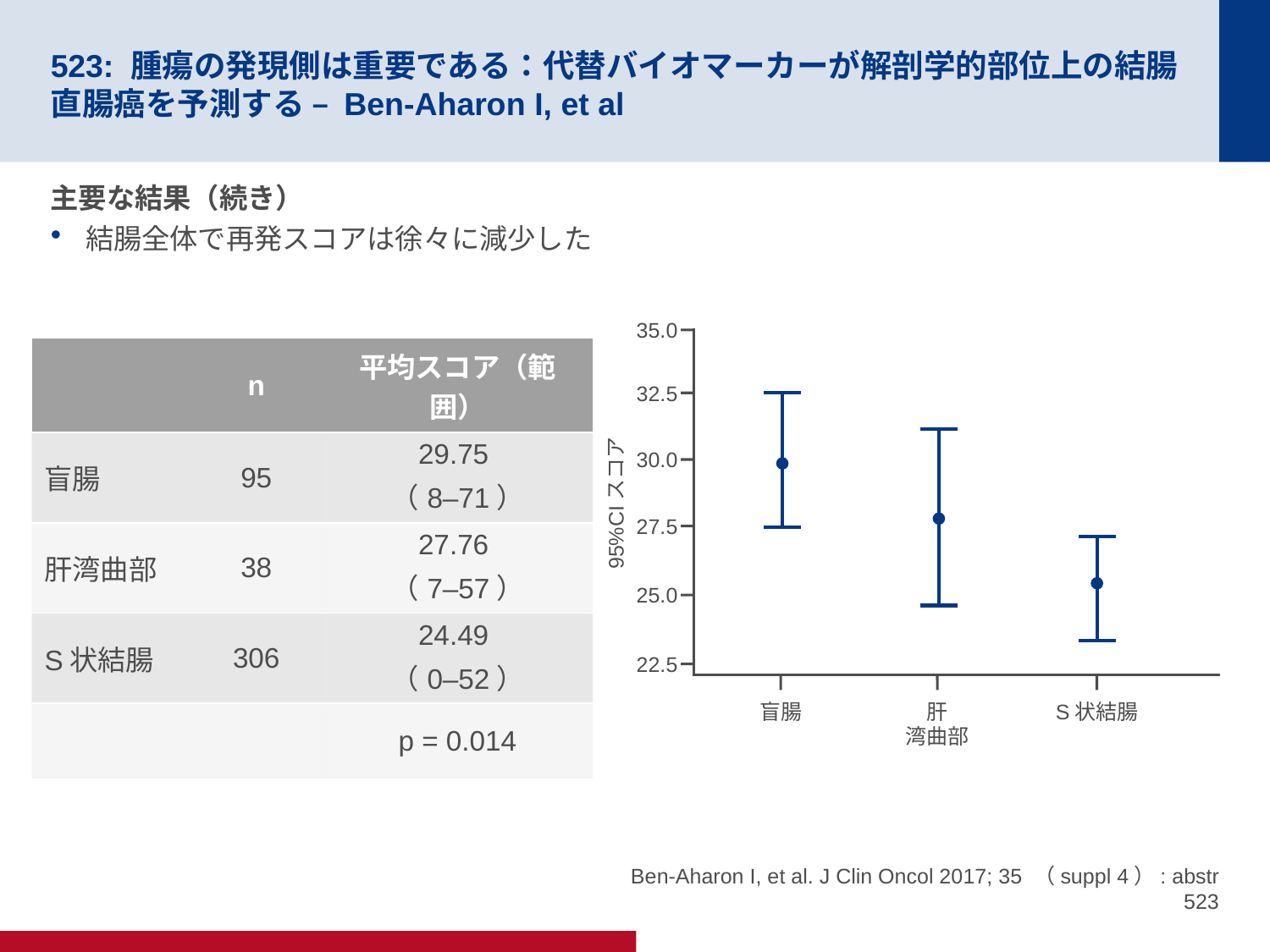

# 523: 腫瘍の発現側は重要である：代替バイオマーカーが解剖学的部位上の結腸直腸癌を予測する – Ben-Aharon I, et al
主要な結果（続き）
結腸全体で再発スコアは徐々に減少した
35.0

|  | n | 平均スコア（範囲） |
| --- | --- | --- |
| 盲腸 | 95 | 29.75 （8–71） |
| 肝湾曲部 | 38 | 27.76 （7–57） |
| S状結腸 | 306 | 24.49 （0–52） |
|  |  | p = 0.014 |
32.5

盲腸

30.0

95%CIスコア
27.5

25.0

22.5

肝
湾曲部

S状結腸
Ben-Aharon I, et al. J Clin Oncol 2017; 35 （suppl 4）: abstr 523